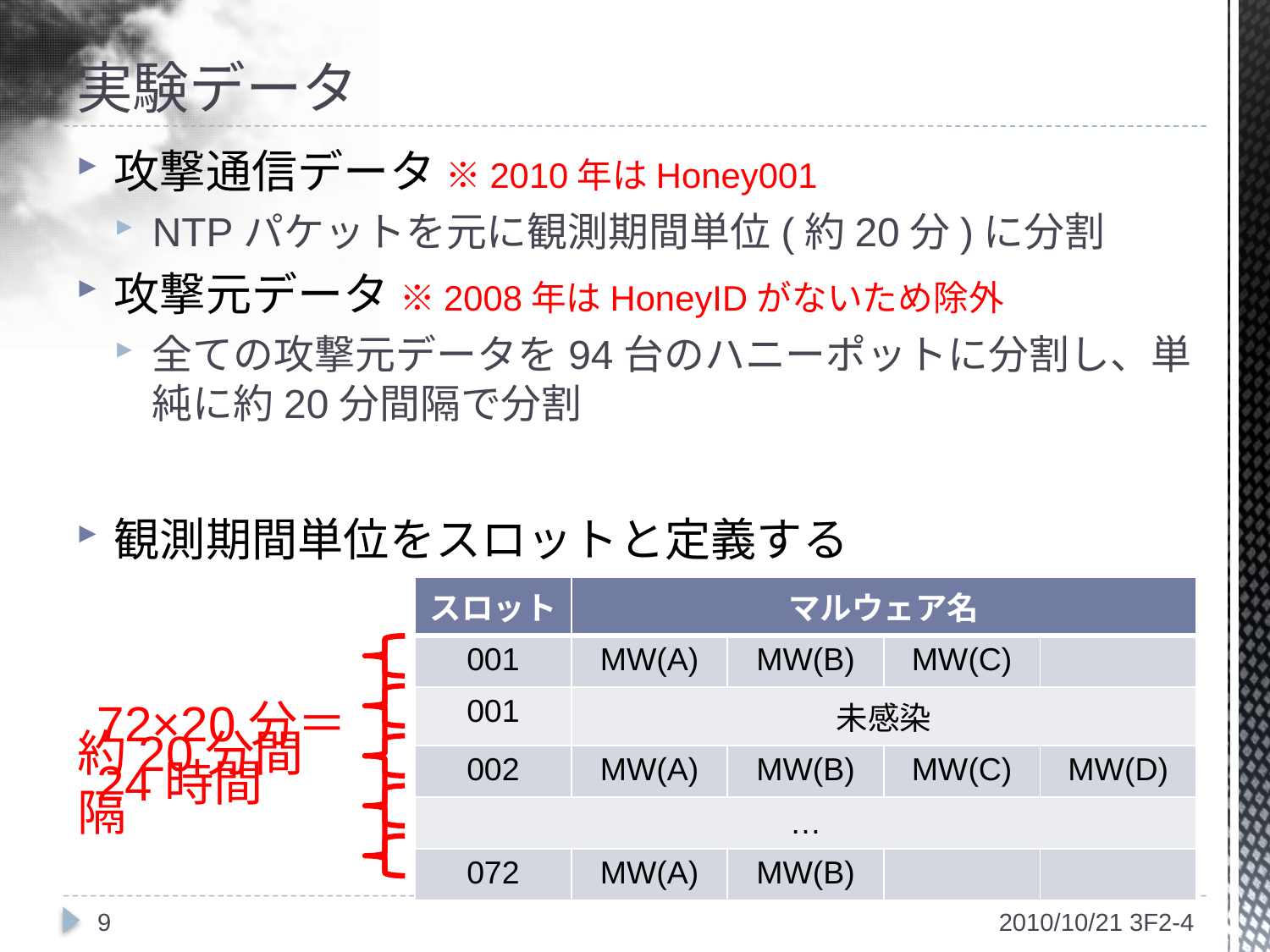

# 実験データ
攻撃通信データ ※2010年はHoney001
NTPパケットを元に観測期間単位(約20分)に分割
攻撃元データ ※2008年はHoneyIDがないため除外
全ての攻撃元データを94台のハニーポットに分割し、単純に約20分間隔で分割

観測期間単位をスロットと定義する

| スロット | マルウェア名 |  |  |  |
| --- | --- | --- | --- | --- |
| 001 | MW(A) | MW(B) | MW(C) |  |
| 001 | 未感染 |  |  |  |
| 002 | MW(A) | MW(B) | MW(C) | MW(D) |
| … |  |  |  |  |
| 072 | MW(A) | MW(B) |  |  |

72×20分＝24時間

約20分間隔

9
2010/10/21 3F2-4